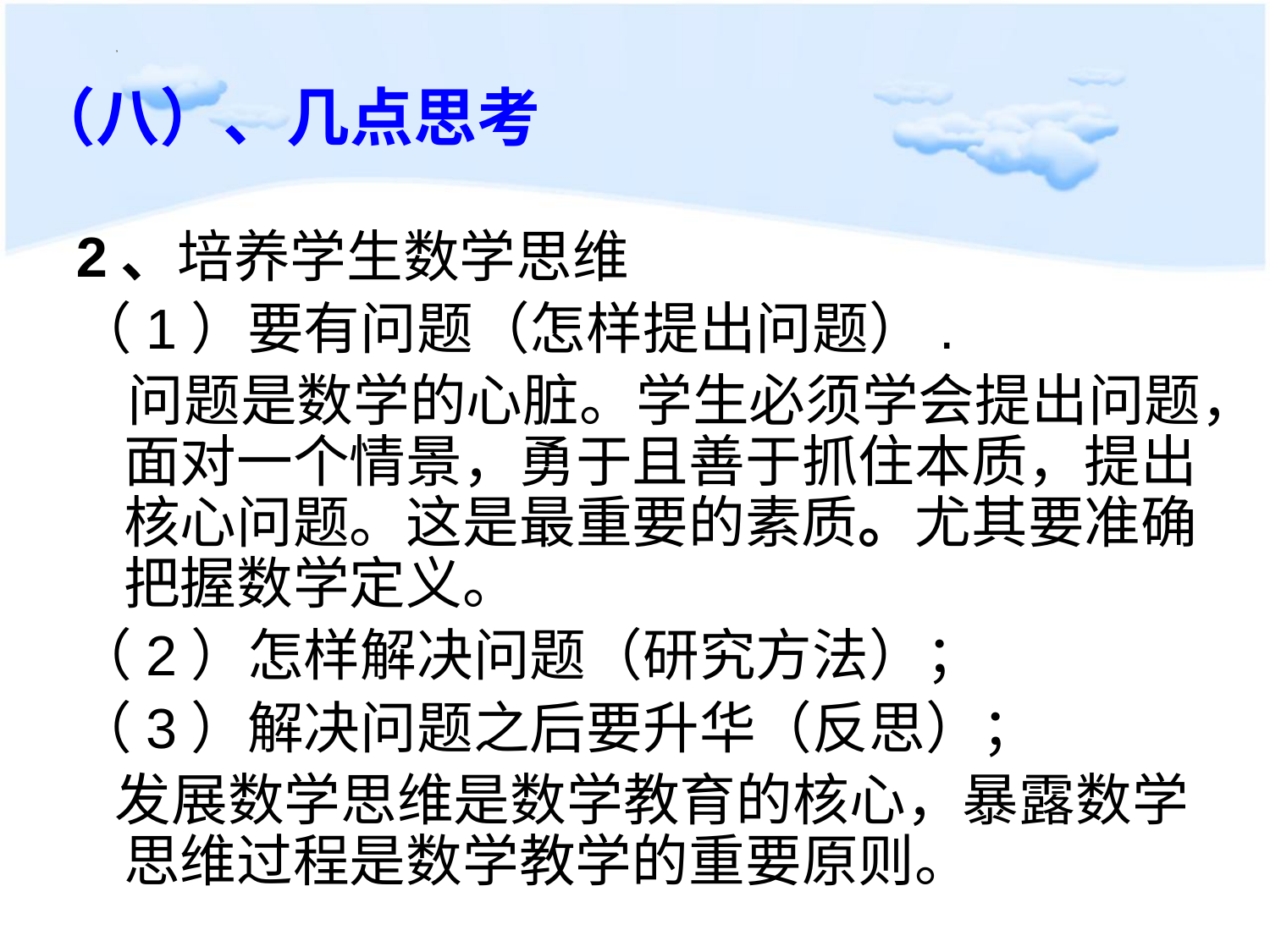

# （八）、几点思考
2、培养学生数学思维
（1）要有问题（怎样提出问题）.
   问题是数学的心脏。学生必须学会提出问题，面对一个情景，勇于且善于抓住本质，提出核心问题。这是最重要的素质。尤其要准确把握数学定义。
（2）怎样解决问题（研究方法）；
（3）解决问题之后要升华（反思）；
  发展数学思维是数学教育的核心，暴露数学思维过程是数学教学的重要原则。